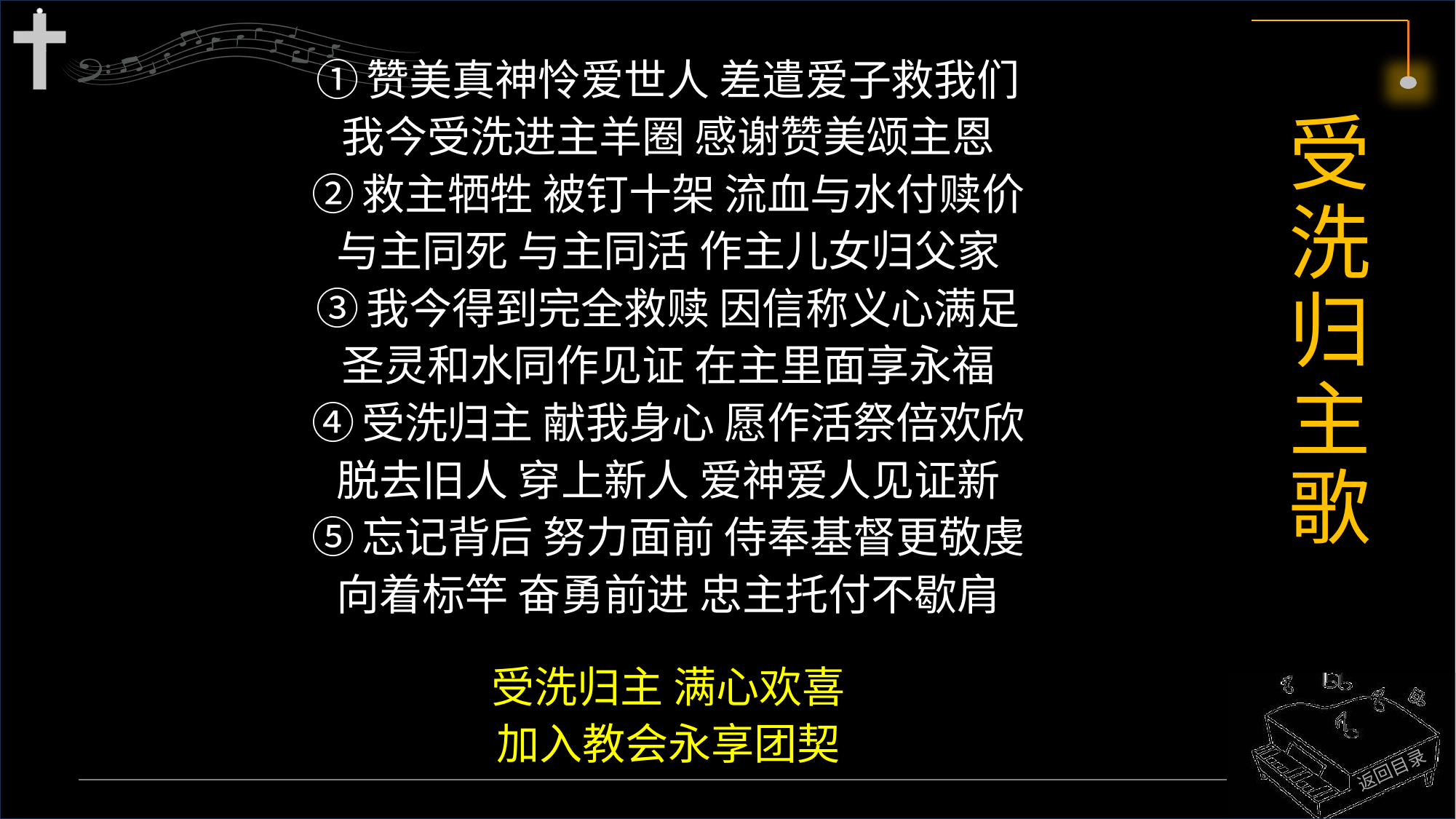

# 受洗归主歌
①赞美真神怜爱世人 差遣爱子救我们
我今受洗进主羊圈 感谢赞美颂主恩
②救主牺牲 被钉十架 流血与水付赎价
与主同死 与主同活 作主儿女归父家
③我今得到完全救赎 因信称义心满足
圣灵和水同作见证 在主里面享永福
④受洗归主 献我身心 愿作活祭倍欢欣
脱去旧人 穿上新人 爱神爱人见证新
⑤忘记背后 努力面前 侍奉基督更敬虔
向着标竿 奋勇前进 忠主托付不歇肩

受洗归主 满心欢喜
加入教会永享团契